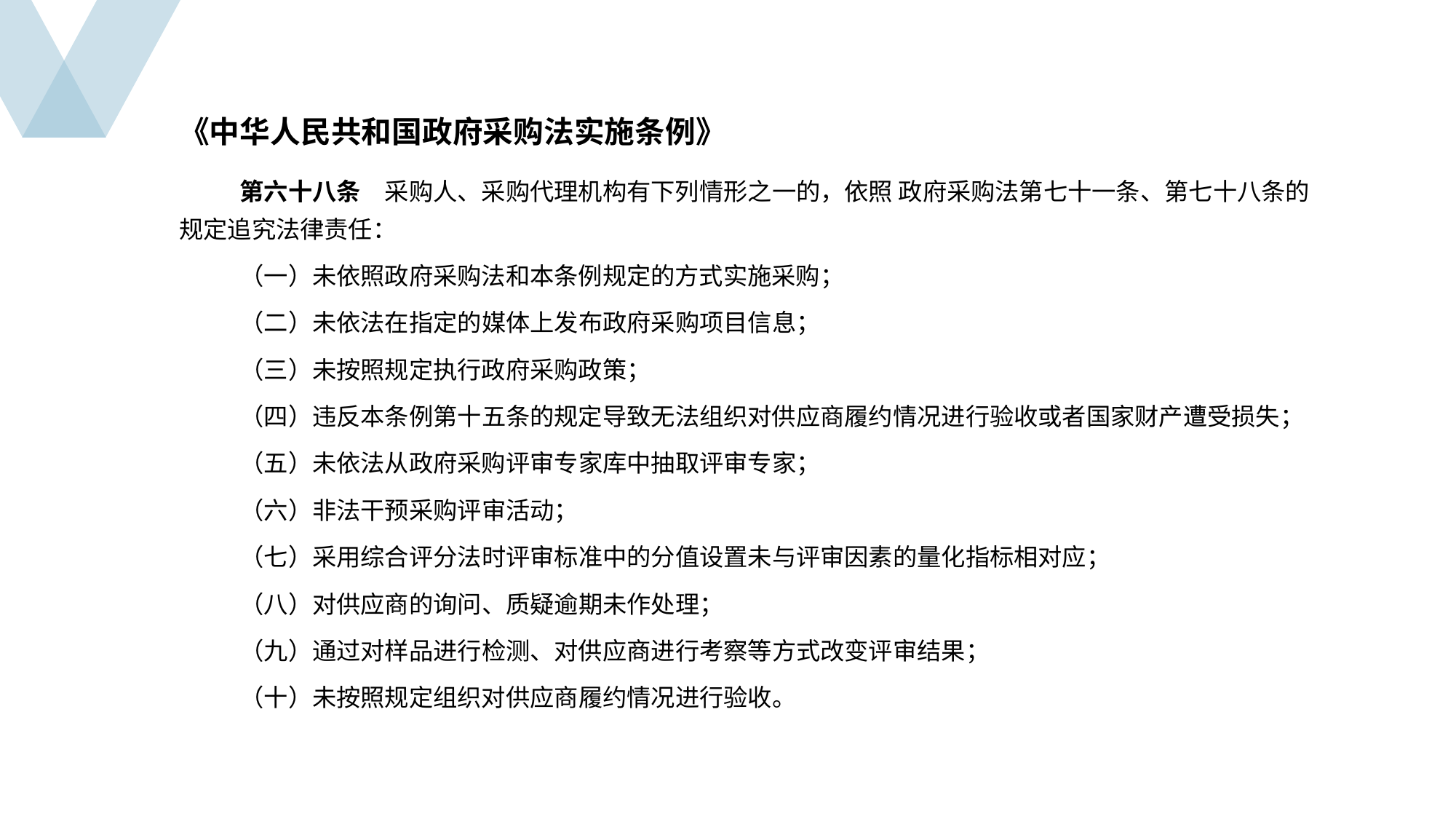

《中华人民共和国政府采购法实施条例》
第六十八条　采购人、采购代理机构有下列情形之一的，依照 政府采购法第七十一条、第七十八条的规定追究法律责任：
（一）未依照政府采购法和本条例规定的方式实施采购；
（二）未依法在指定的媒体上发布政府采购项目信息；
（三）未按照规定执行政府采购政策；
（四）违反本条例第十五条的规定导致无法组织对供应商履约情况进行验收或者国家财产遭受损失；
（五）未依法从政府采购评审专家库中抽取评审专家；
（六）非法干预采购评审活动；
（七）采用综合评分法时评审标准中的分值设置未与评审因素的量化指标相对应；
（八）对供应商的询问、质疑逾期未作处理；
（九）通过对样品进行检测、对供应商进行考察等方式改变评审结果；
（十）未按照规定组织对供应商履约情况进行验收。